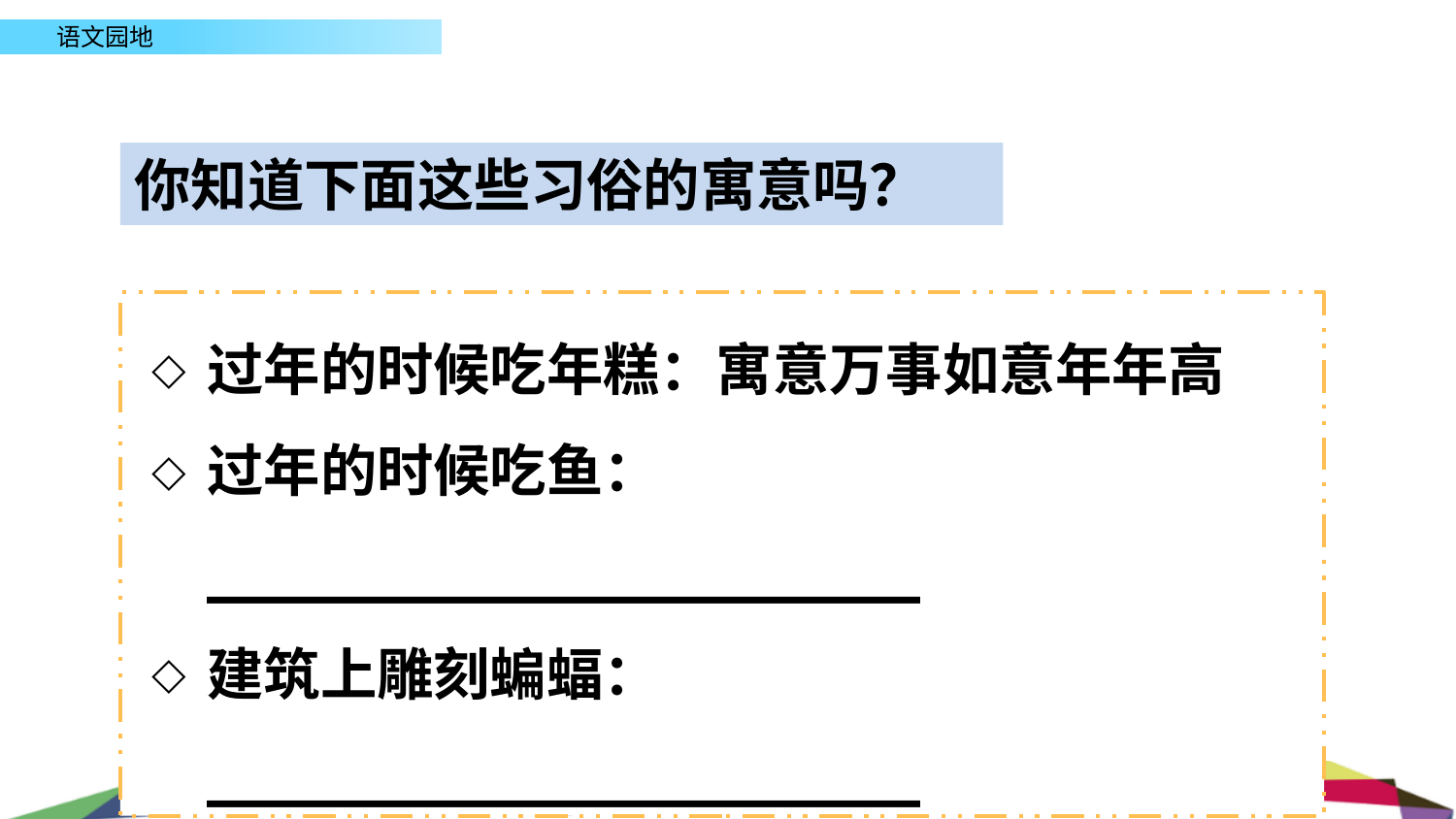

你知道下面这些习俗的寓意吗？
过年的时候吃年糕：寓意万事如意年年高
过年的时候吃鱼：_____________________
建筑上雕刻蝙蝠：_____________________